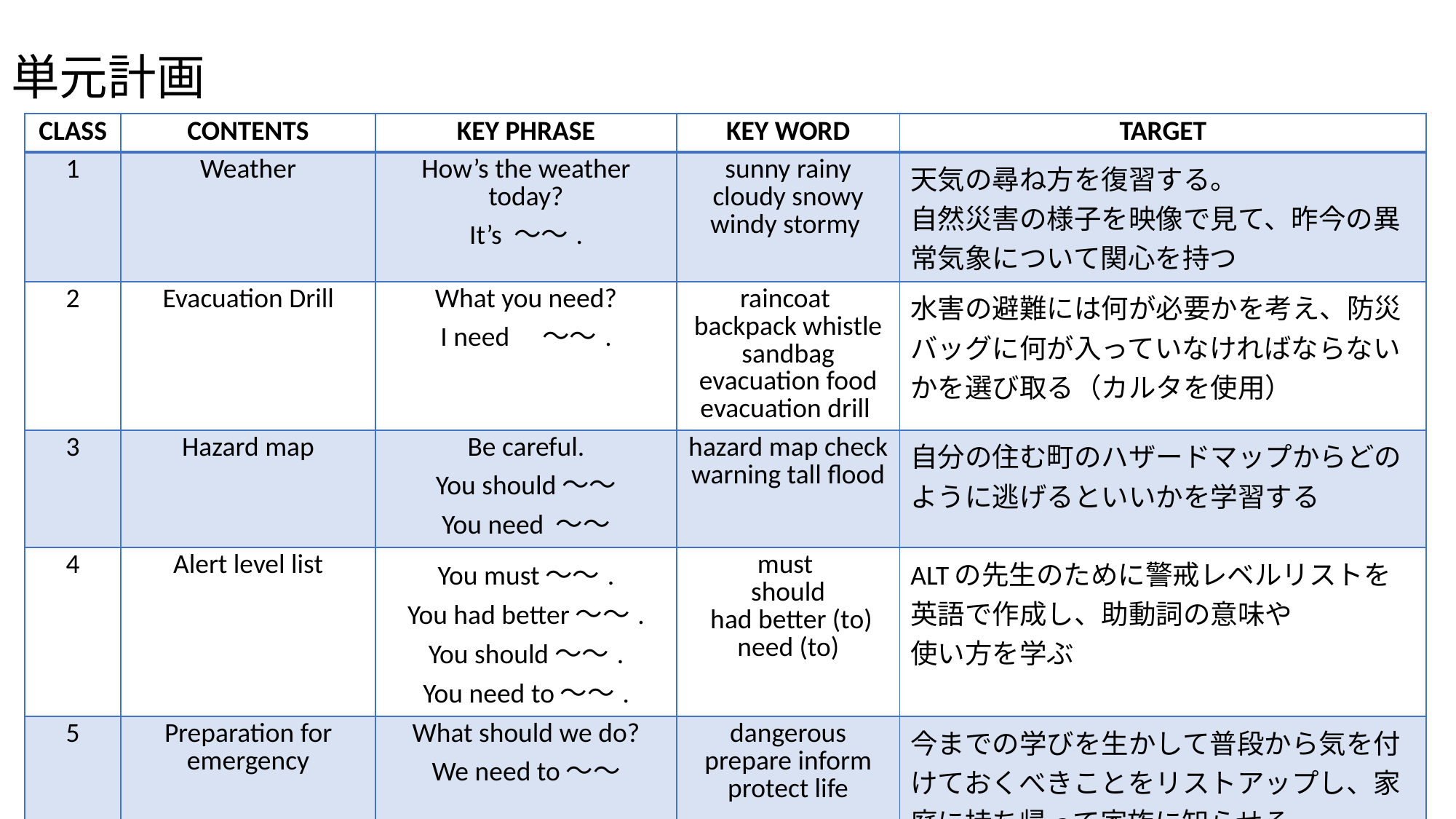

# 単元計画
| CLASS | CONTENTS | KEY PHRASE | KEY WORD | TARGET |
| --- | --- | --- | --- | --- |
| 1 | Weather | How’s the weather today? It’s ～～. | sunny rainy cloudy snowy windy stormy | 天気の尋ね方を復習する。 自然災害の様子を映像で見て、昨今の異常気象について関心を持つ |
| 2 | Evacuation Drill | What you need? I need　～～. | raincoat backpack whistle sandbag evacuation food evacuation drill | 水害の避難には何が必要かを考え、防災バッグに何が入っていなければならないかを選び取る（カルタを使用） |
| 3 | Hazard map | Be careful. You should～～ You need ～～ | hazard map check warning tall flood | 自分の住む町のハザードマップからどのように逃げるといいかを学習する |
| 4 | Alert level list | You must～～. You had better～～. You should～～. You need to～～. | must should had better (to) need (to) | ALTの先生のために警戒レベルリストを英語で作成し、助動詞の意味や 使い方を学ぶ |
| 5 | Preparation for emergency | What should we do? We need to～～ | dangerous prepare inform protect life | 今までの学びを生かして普段から気を付けておくべきことをリストアップし、家庭に持ち帰って家族に知らせる |